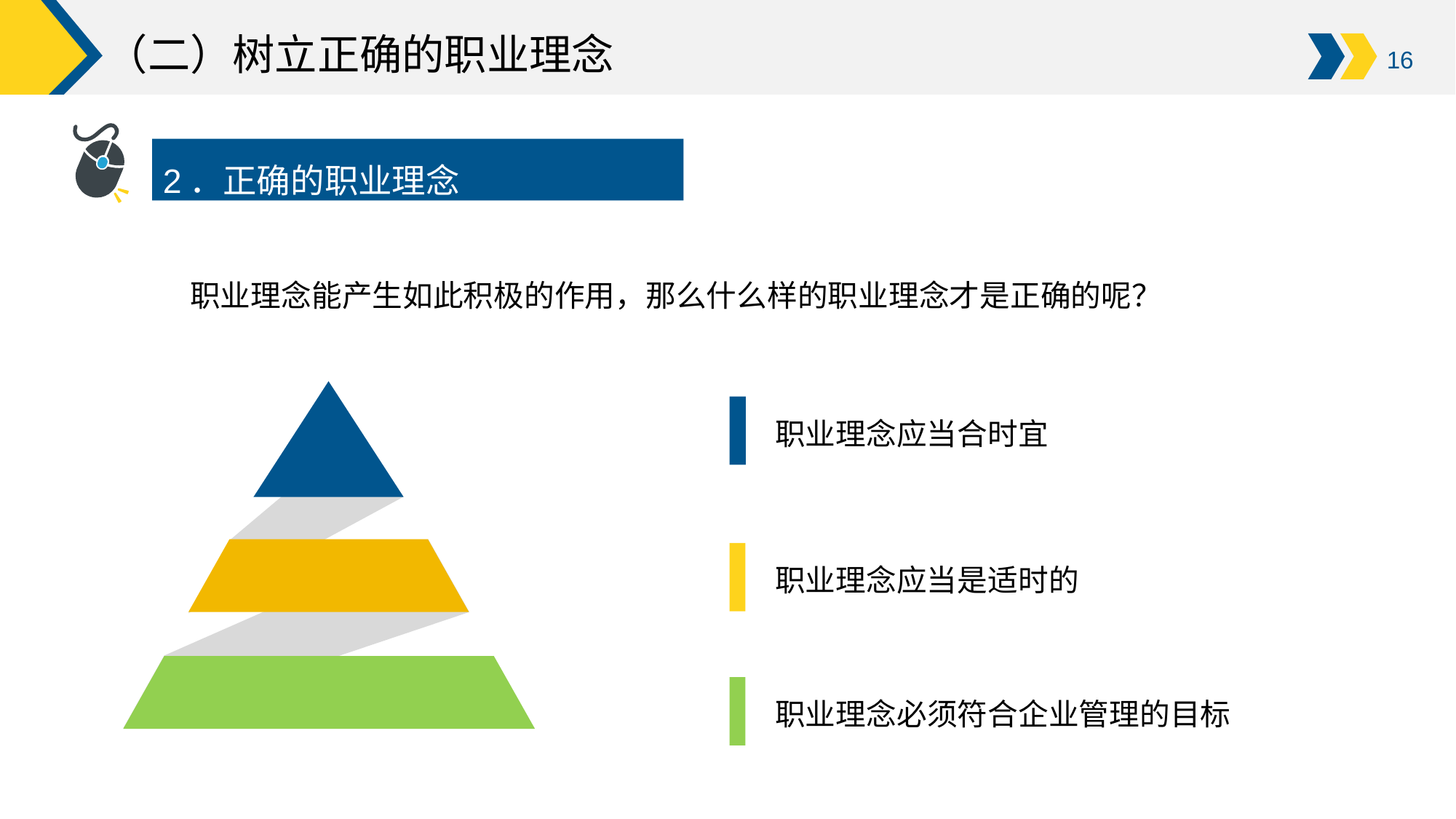

# （二）树立正确的职业理念

2．正确的职业理念
职业理念能产生如此积极的作用，那么什么样的职业理念才是正确的呢？

职业理念应当合时宜

职业理念应当是适时的

职业理念必须符合企业管理的目标